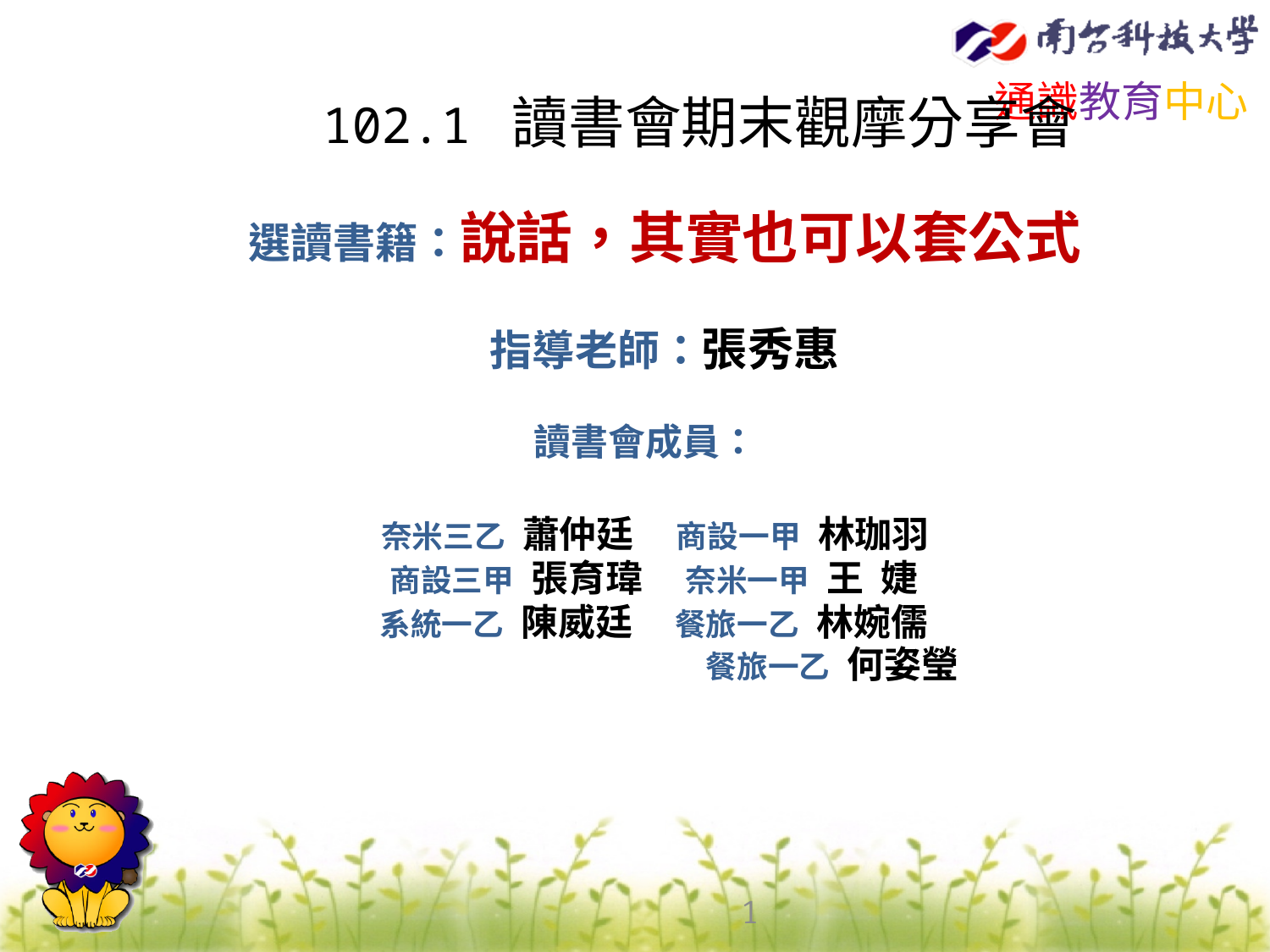

# 102.1 讀書會期末觀摩分享會
選讀書籍：說話，其實也可以套公式

指導老師：張秀惠

讀書會成員：

 奈米三乙  蕭仲廷     商設一甲  林珈羽
 商設三甲  張育瑋     奈米一甲  王  婕
 系統一乙  陳威廷     餐旅一乙  林婉儒
　　　　　　　　　　　　餐旅一乙  何姿瑩

1